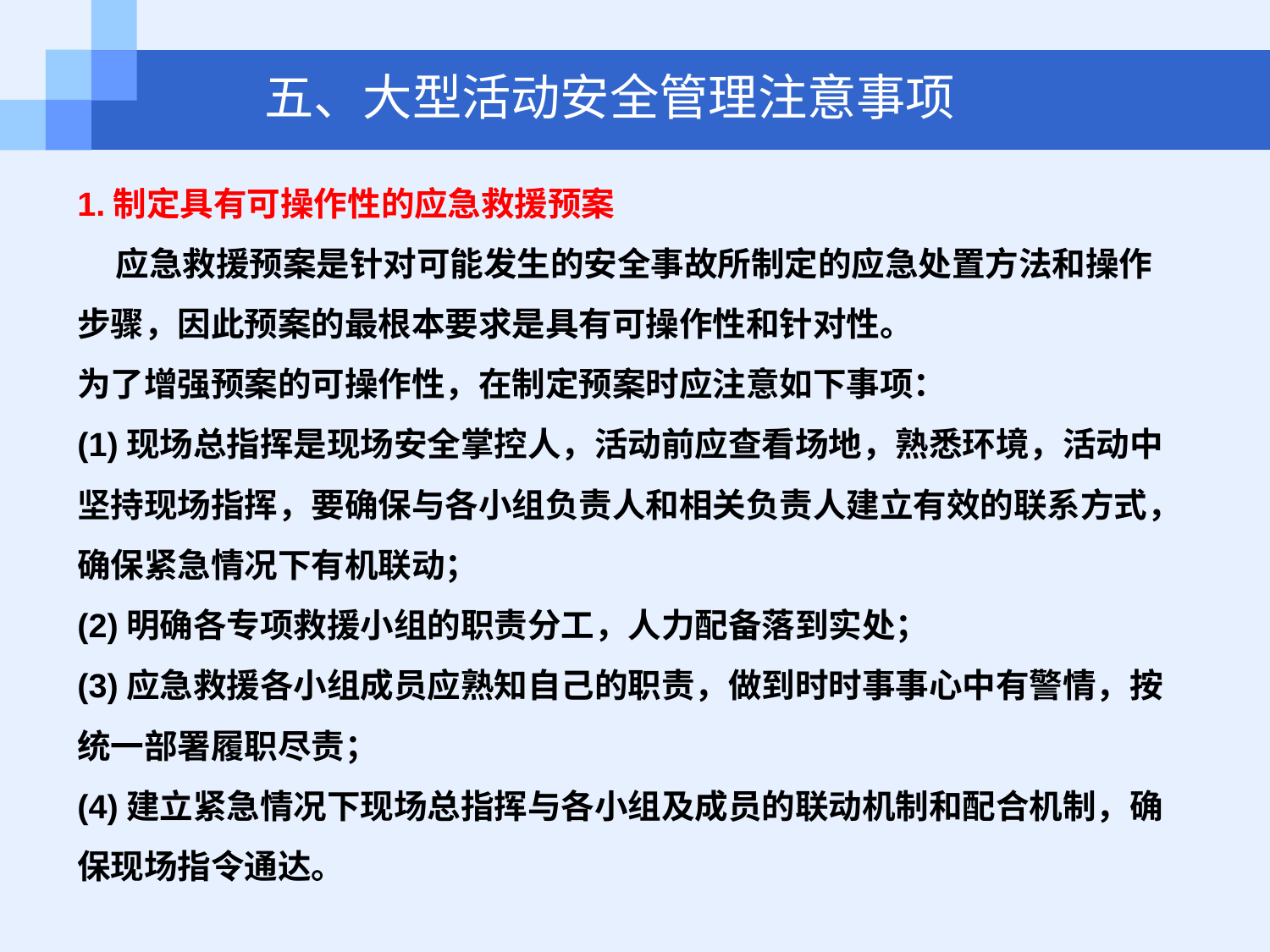

五、大型活动安全管理注意事项
1.制定具有可操作性的应急救援预案
    应急救援预案是针对可能发生的安全事故所制定的应急处置方法和操作步骤，因此预案的最根本要求是具有可操作性和针对性。
为了增强预案的可操作性，在制定预案时应注意如下事项：
(1)现场总指挥是现场安全掌控人，活动前应查看场地，熟悉环境，活动中坚持现场指挥，要确保与各小组负责人和相关负责人建立有效的联系方式，确保紧急情况下有机联动；
(2)明确各专项救援小组的职责分工，人力配备落到实处；
(3)应急救援各小组成员应熟知自己的职责，做到时时事事心中有警情，按统一部署履职尽责；
(4)建立紧急情况下现场总指挥与各小组及成员的联动机制和配合机制，确保现场指令通达。